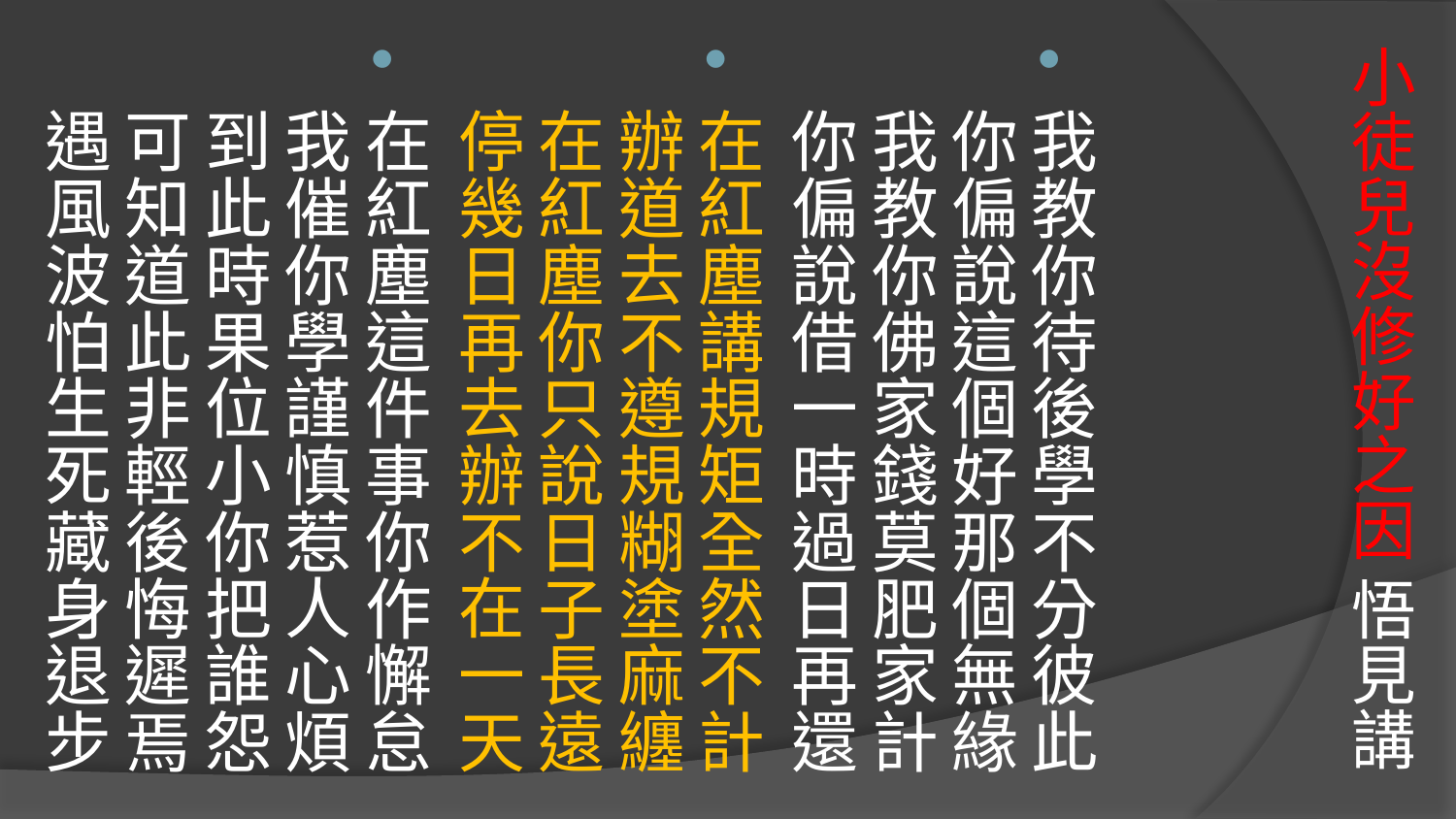

# 小徒兒沒修好之因 悟見講
我教你待後學不分彼此
你偏說這個好那個無緣
我教你佛家錢莫肥家計
你偏說借一時過日再還
在紅塵講規矩全然不計
辦道去不遵規糊塗麻纏
在紅塵你只說日子長遠
停幾日再去辦不在一天
在紅塵這件事你作懈怠
我催你學謹慎惹人心煩
到此時果位小你把誰怨
可知道此非輕後悔遲焉
遇風波怕生死藏身退步